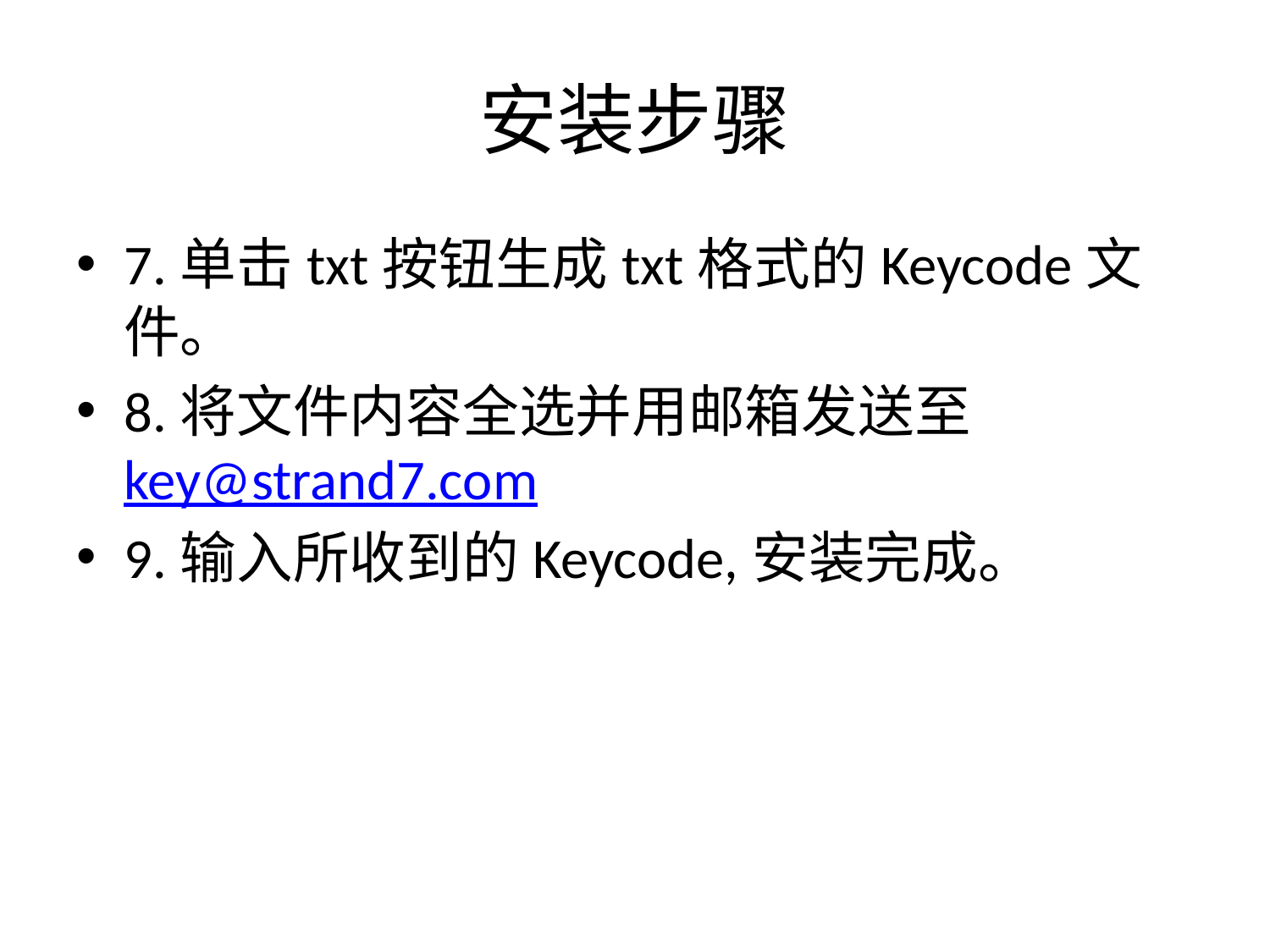

# 安装步骤
7.单击txt按钮生成txt格式的Keycode文件。
8.将文件内容全选并用邮箱发送至key@strand7.com
9.输入所收到的Keycode,安装完成。